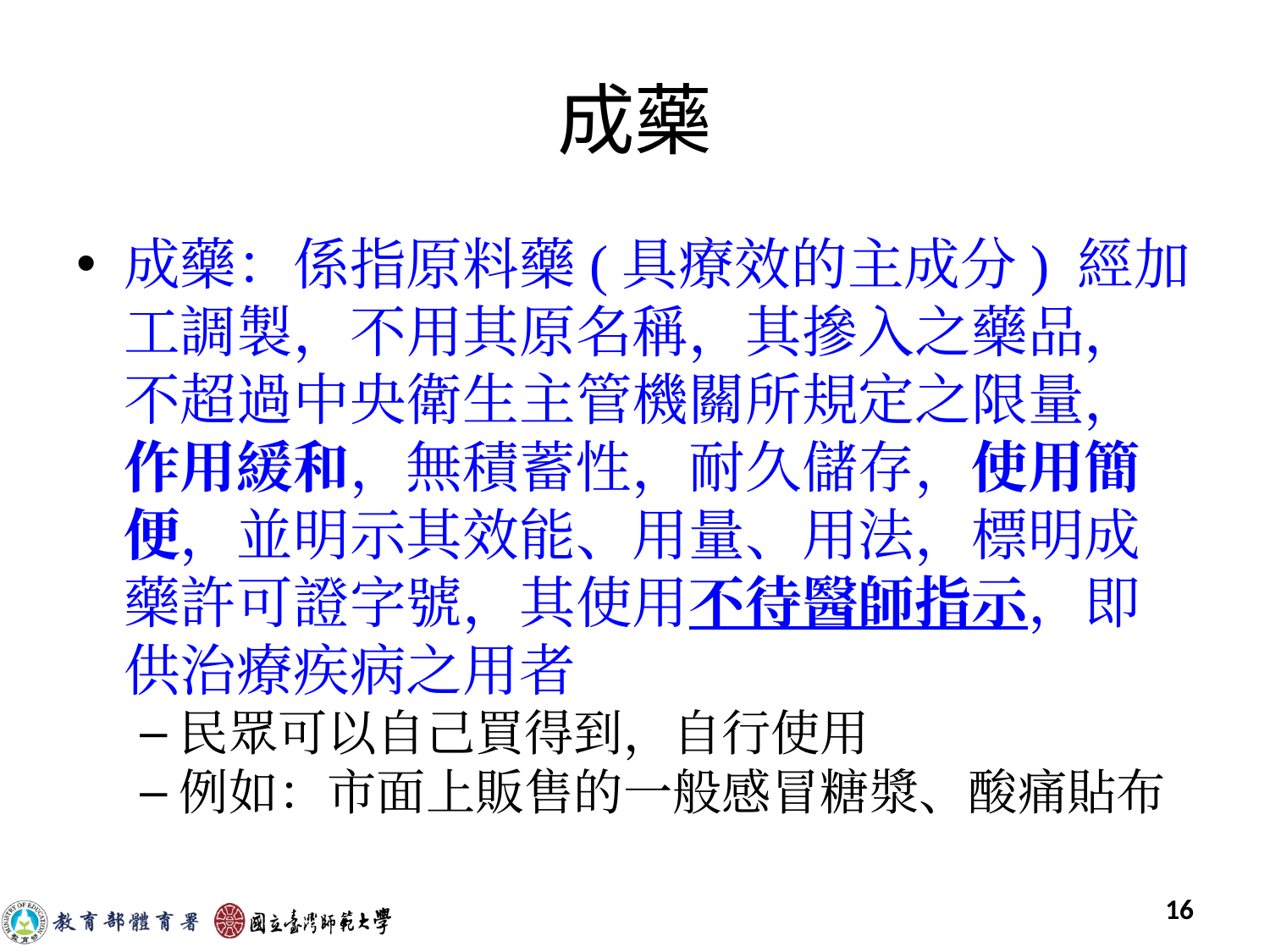

成藥
成藥：係指原料藥(具療效的主成分) 經加工調製，不用其原名稱，其摻入之藥品，不超過中央衛生主管機關所規定之限量，作用緩和，無積蓄性，耐久儲存，使用簡便，並明示其效能、用量、用法，標明成藥許可證字號，其使用不待醫師指示，即供治療疾病之用者
民眾可以自己買得到，自行使用
例如：市面上販售的一般感冒糖漿、酸痛貼布
16